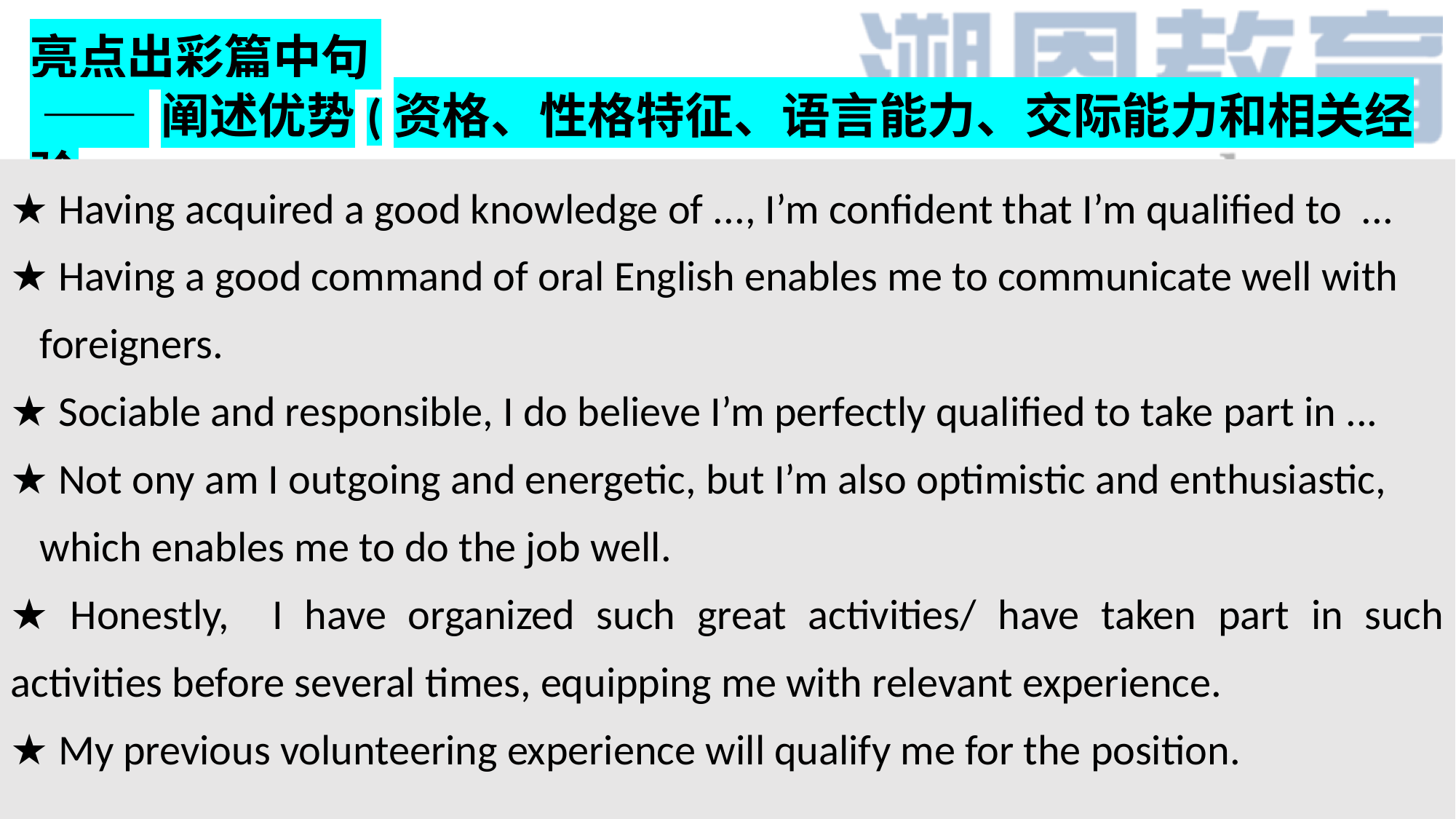

亮点出彩篇中句
 —— 阐述优势(资格、性格特征、语言能力、交际能力和相关经验
★ Having acquired a good knowledge of ..., I’m confident that I’m qualified to  ...
★ Having a good command of oral English enables me to communicate well with
   foreigners.
★ Sociable and responsible, I do believe I’m perfectly qualified to take part in ...
★ Not ony am I outgoing and energetic, but I’m also optimistic and enthusiastic,
   which enables me to do the job well.
★ Honestly,  I have organized such great activities/ have taken part in such activities before several times, equipping me with relevant experience.
★ My previous volunteering experience will qualify me for the position.